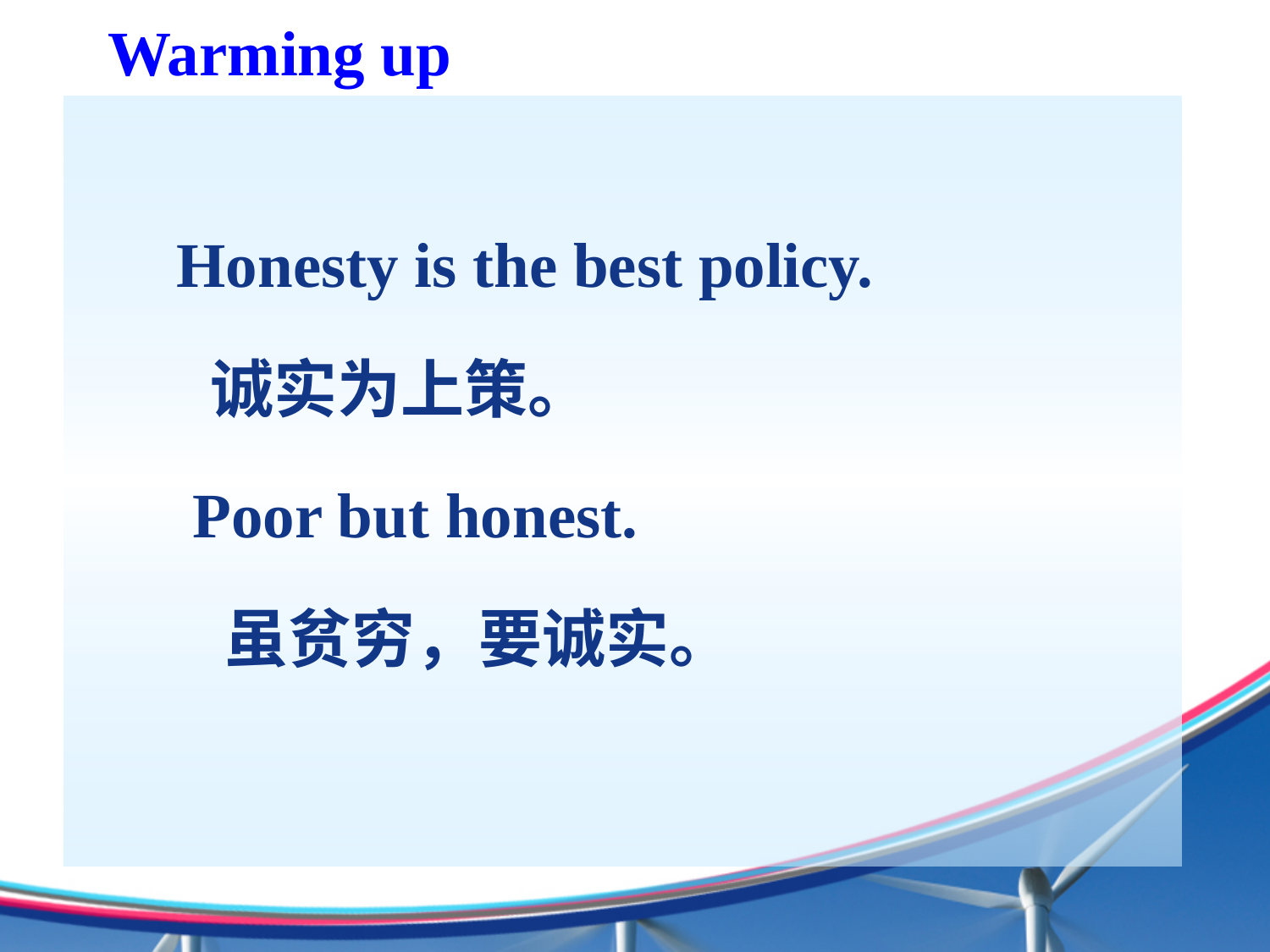

# Warming up

       Honesty is the best policy.
         诚实为上策。
        Poor but honest.
          虽贫穷，要诚实。